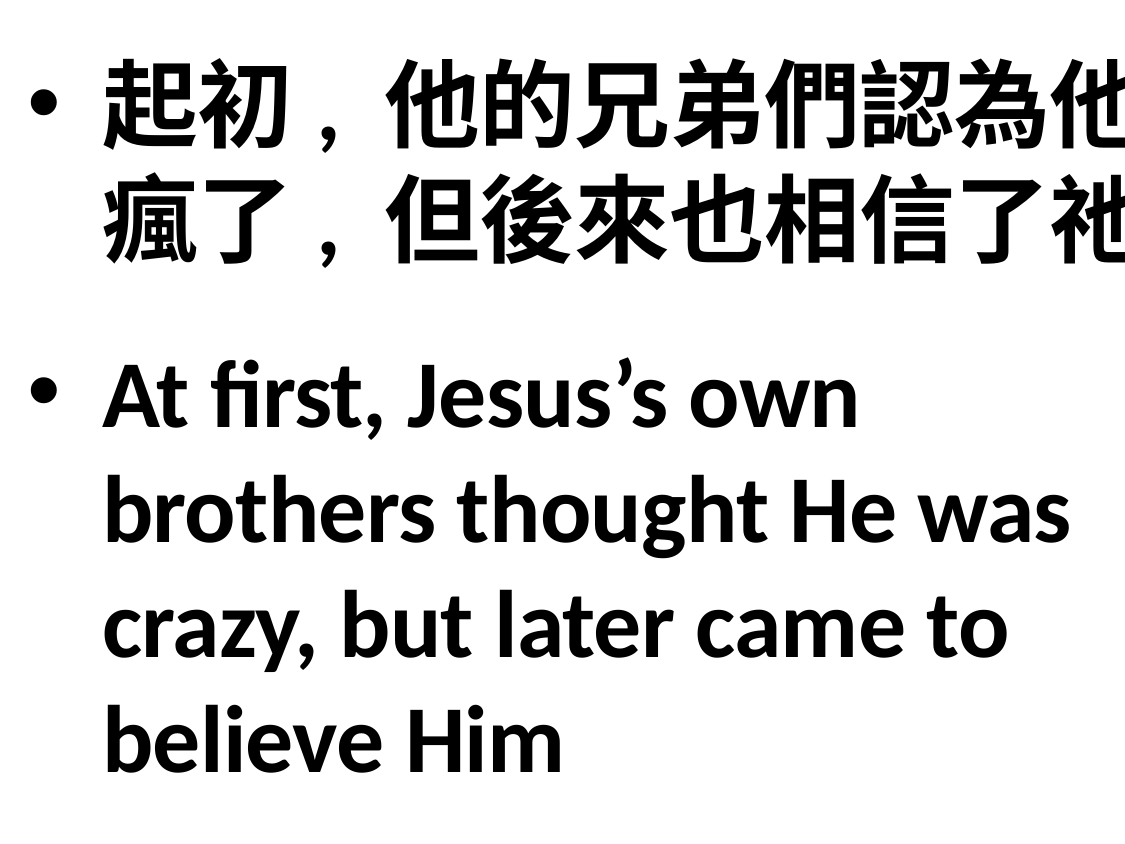

起初, 他的兄弟們認為他瘋了, 但後來也相信了祂

At first, Jesus’s own brothers thought He was crazy, but later came to believe Him